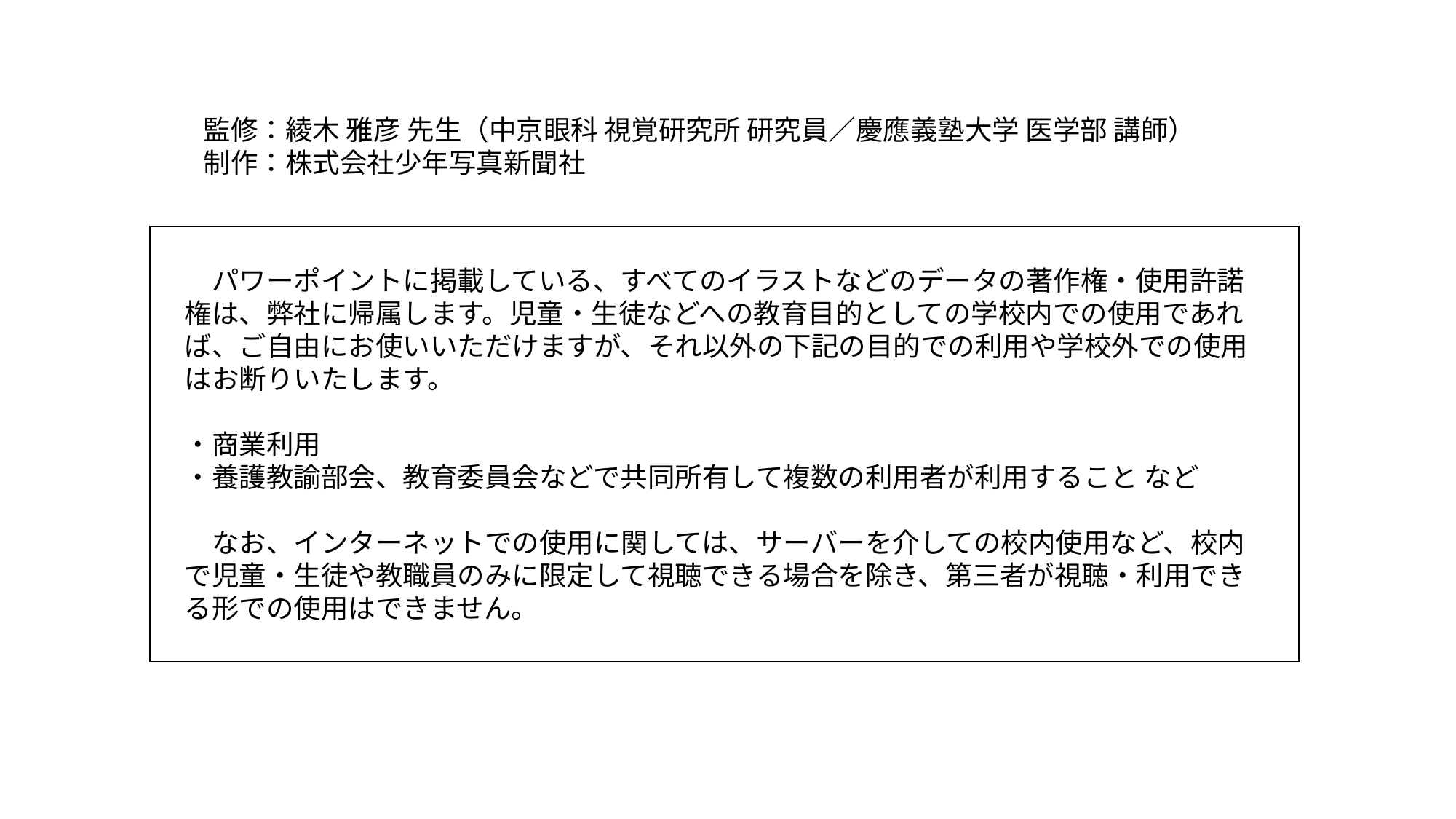

監修：綾木 雅彦 先生（中京眼科 視覚研究所 研究員／慶應義塾大学 医学部 講師）
制作：株式会社少年写真新聞社

　パワーポイントに掲載している、すべてのイラストなどのデータの著作権・使用許諾権は、弊社に帰属します。児童・生徒などへの教育目的としての学校内での使用であれば、ご自由にお使いいただけますが、それ以外の下記の目的での利用や学校外での使用はお断りいたします。

・商業利用
・養護教諭部会、教育委員会などで共同所有して複数の利用者が利用すること など

　なお、インターネットでの使用に関しては、サーバーを介しての校内使用など、校内で児童・生徒や教職員のみに限定して視聴できる場合を除き、第三者が視聴・利用できる形での使用はできません。